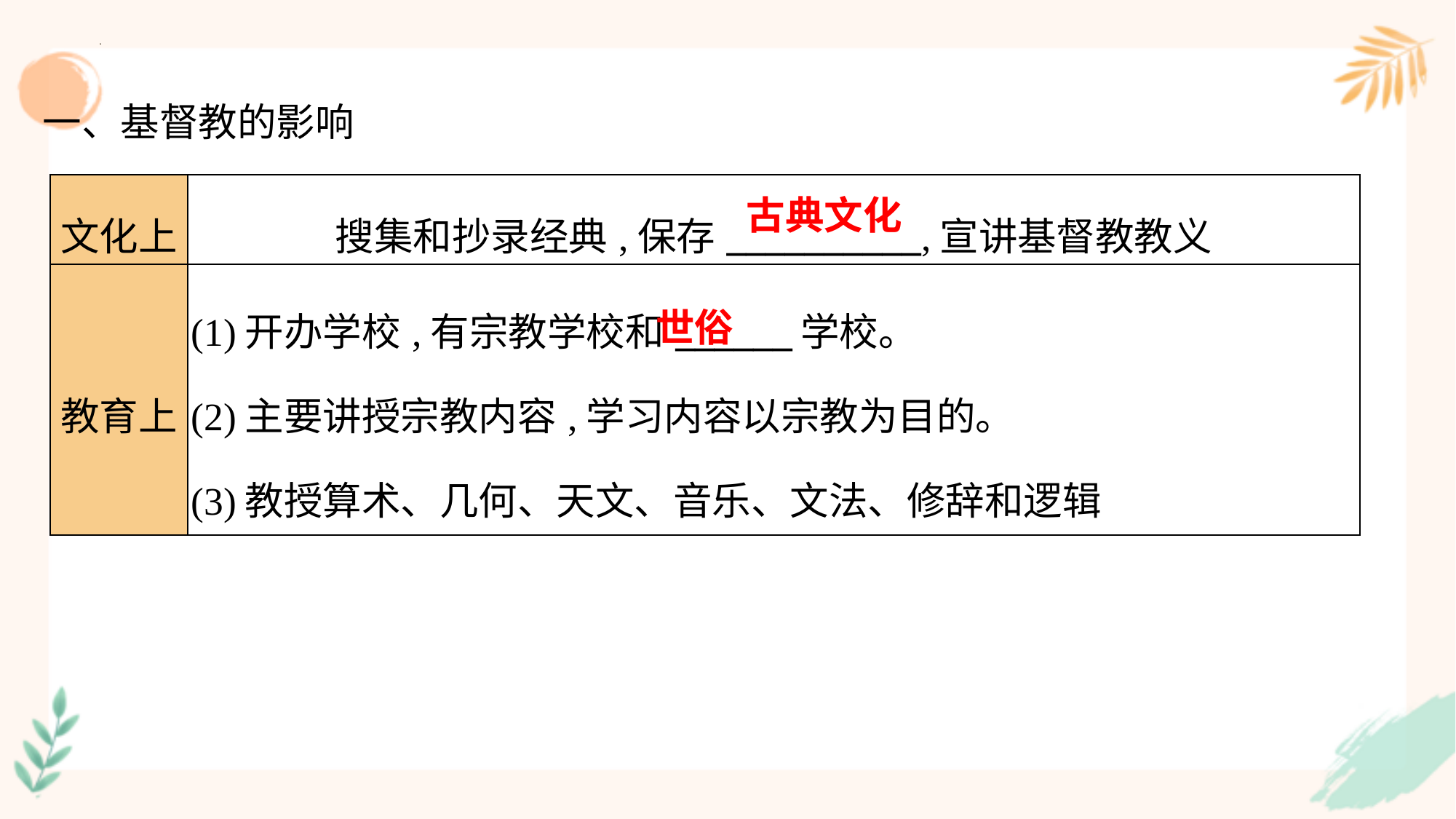

一、基督教的影响

| 文化上 | 搜集和抄录经典,保存\_\_\_\_\_\_\_\_\_\_,宣讲基督教教义 |
| --- | --- |
| 教育上 | (1)开办学校,有宗教学校和\_\_\_\_\_\_学校。 (2)主要讲授宗教内容,学习内容以宗教为目的。 (3)教授算术、几何、天文、音乐、文法、修辞和逻辑 |
古典文化
世俗